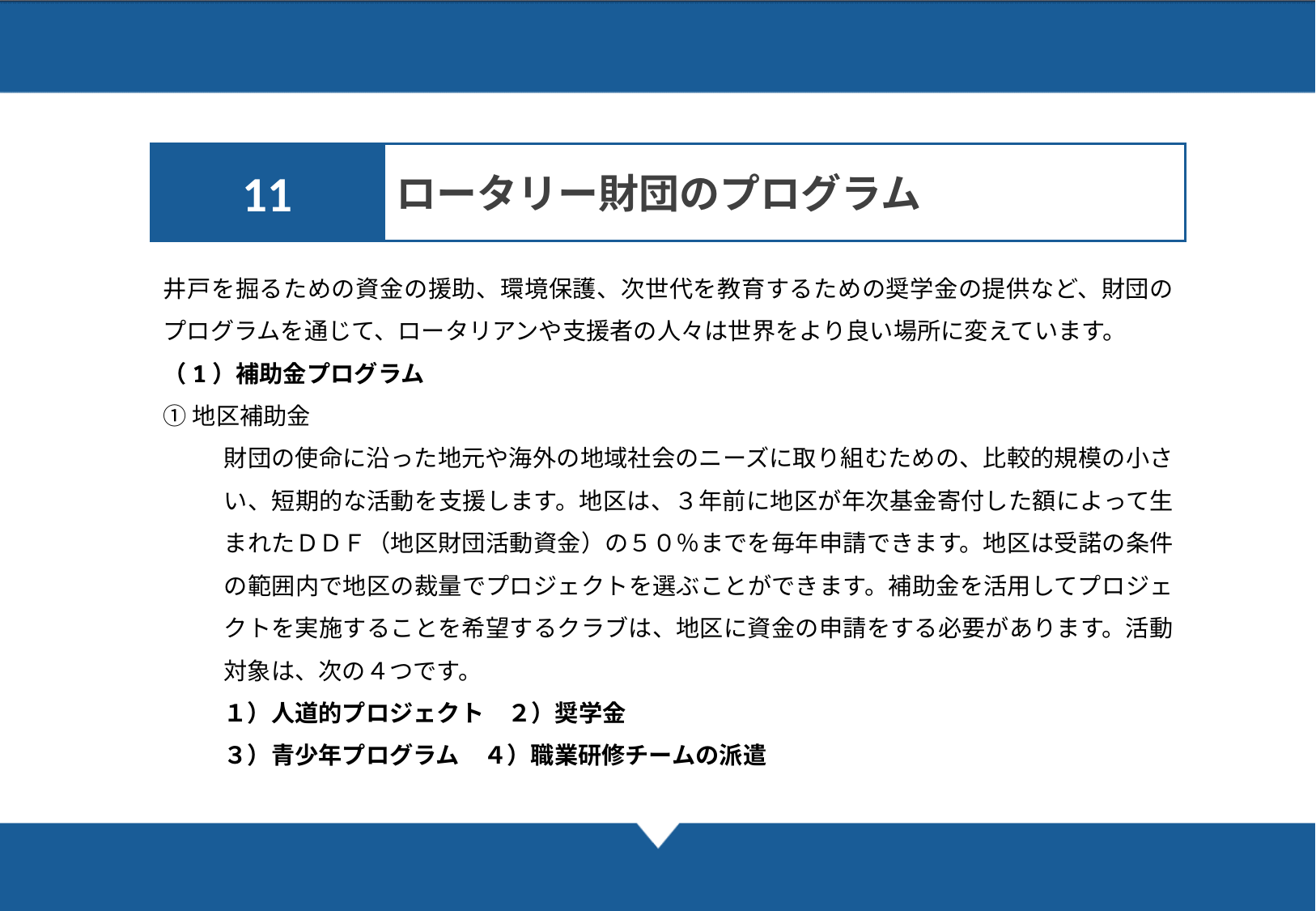

35
11
ロータリー財団のプログラム
07 Reference Images
井戸を掘るための資金の援助、環境保護、次世代を教育するための奨学金の提供など、財団のプログラムを通じて、ロータリアンや支援者の人々は世界をより良い場所に変えています。
（1）補助金プログラム
①地区補助金
財団の使命に沿った地元や海外の地域社会のニーズに取り組むための、比較的規模の小さい、短期的な活動を支援します。地区は、３年前に地区が年次基金寄付した額によって生まれたＤＤＦ（地区財団活動資金）の５０％までを毎年申請できます。地区は受諾の条件の範囲内で地区の裁量でプロジェクトを選ぶことができます。補助金を活用してプロジェクトを実施することを希望するクラブは、地区に資金の申請をする必要があります。活動対象は、次の４つです。
１）人道的プロジェクト　２）奨学金
３）青少年プログラム　４）職業研修チームの派遣
XX University　Name